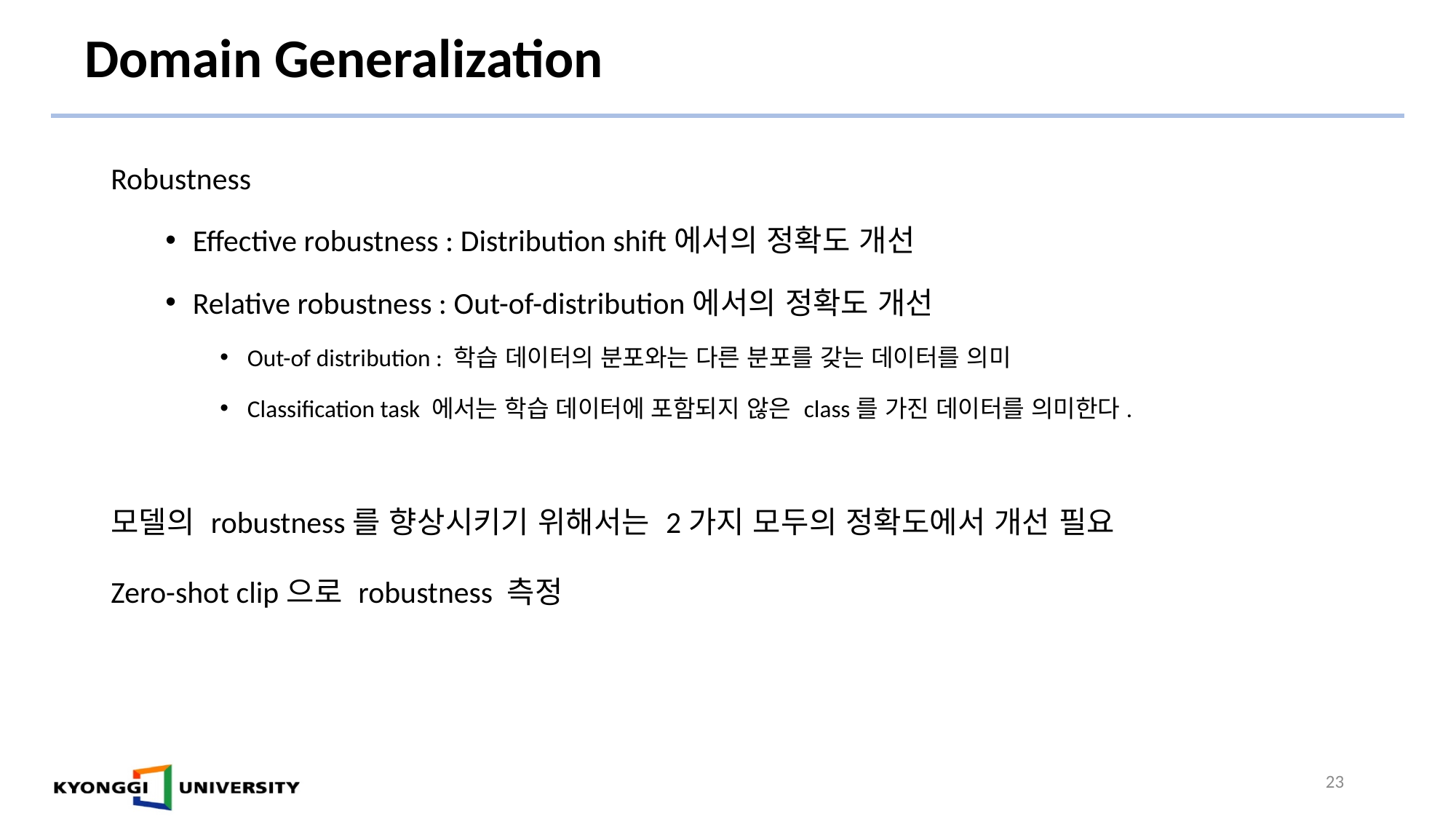

# Domain Generalization
Robustness
Effective robustness : Distribution shift에서의 정확도 개선
Relative robustness : Out-of-distribution에서의 정확도 개선
Out-of distribution : 학습 데이터의 분포와는 다른 분포를 갖는 데이터를 의미
Classification task 에서는 학습 데이터에 포함되지 않은 class를 가진 데이터를 의미한다.

모델의 robustness를 향상시키기 위해서는 2가지 모두의 정확도에서 개선 필요
Zero-shot clip으로 robustness 측정

23